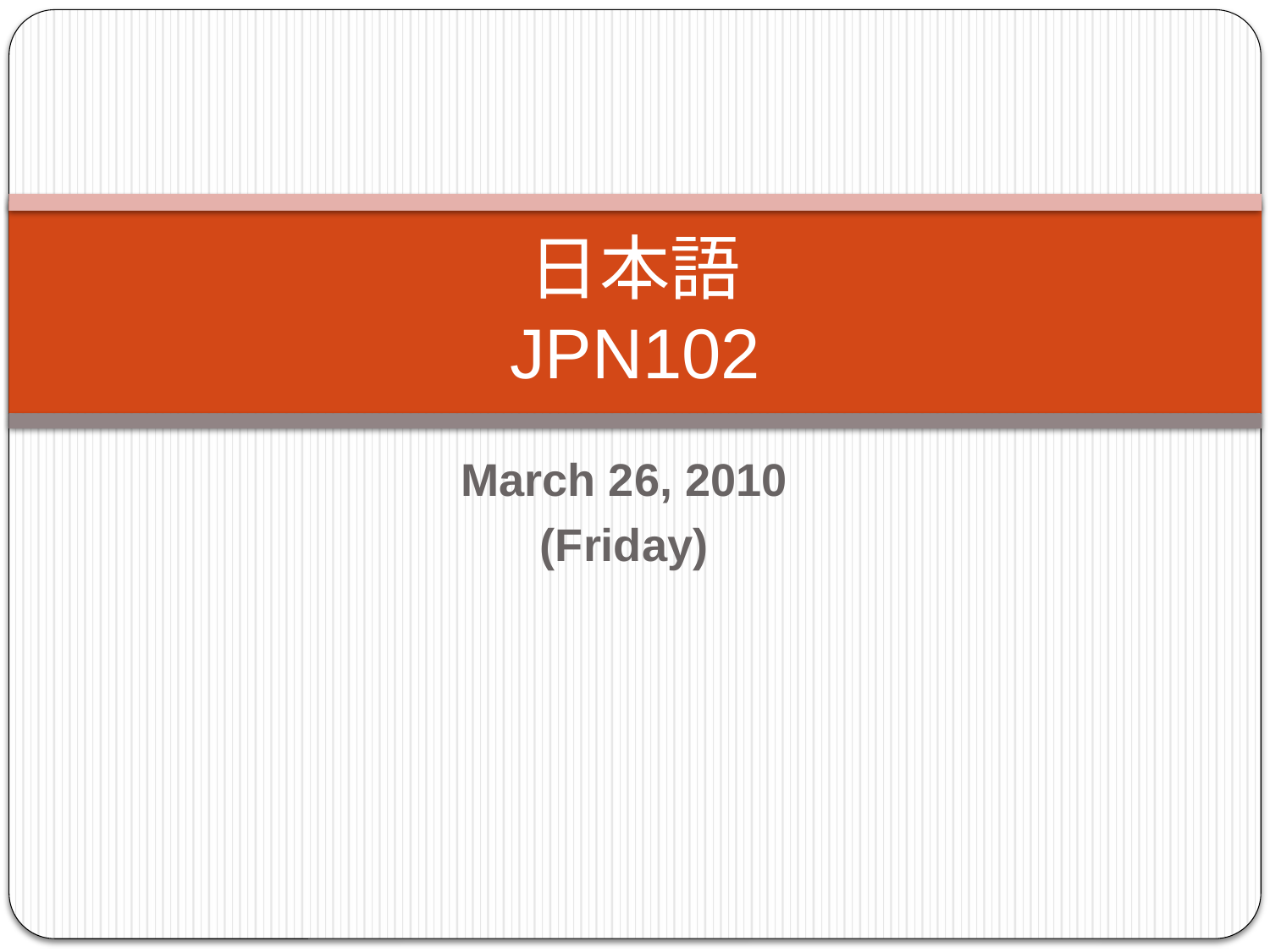

# 日本語 JPN102
March 26, 2010
(Friday)